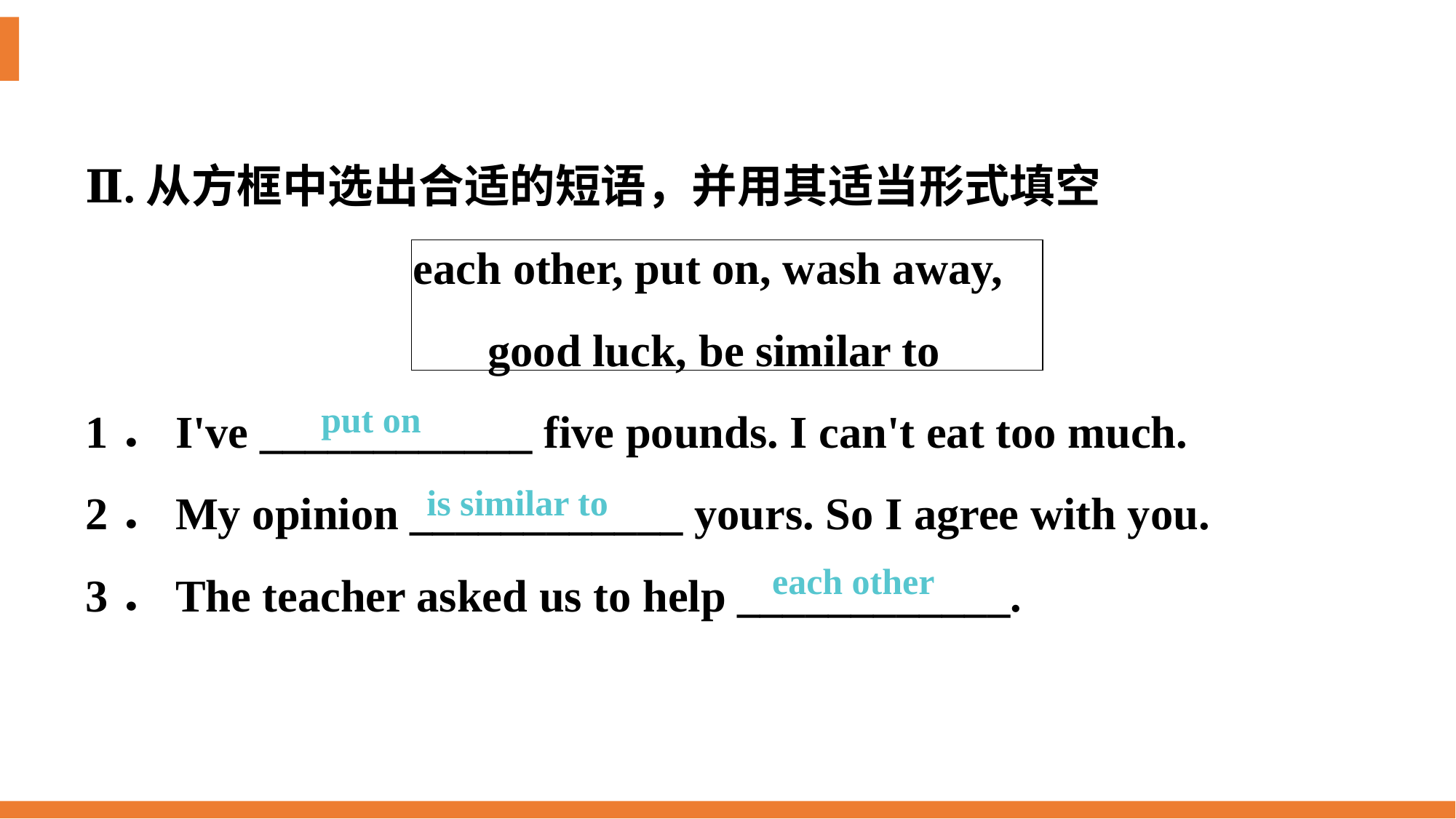

Ⅱ.从方框中选出合适的短语，并用其适当形式填空
each other, put on, wash away,
good luck, be similar to
1．I've ____________ five pounds. I can't eat too much.
2．My opinion ____________ yours. So I agree with you.
3．The teacher asked us to help ____________.

put on
is similar to
each other